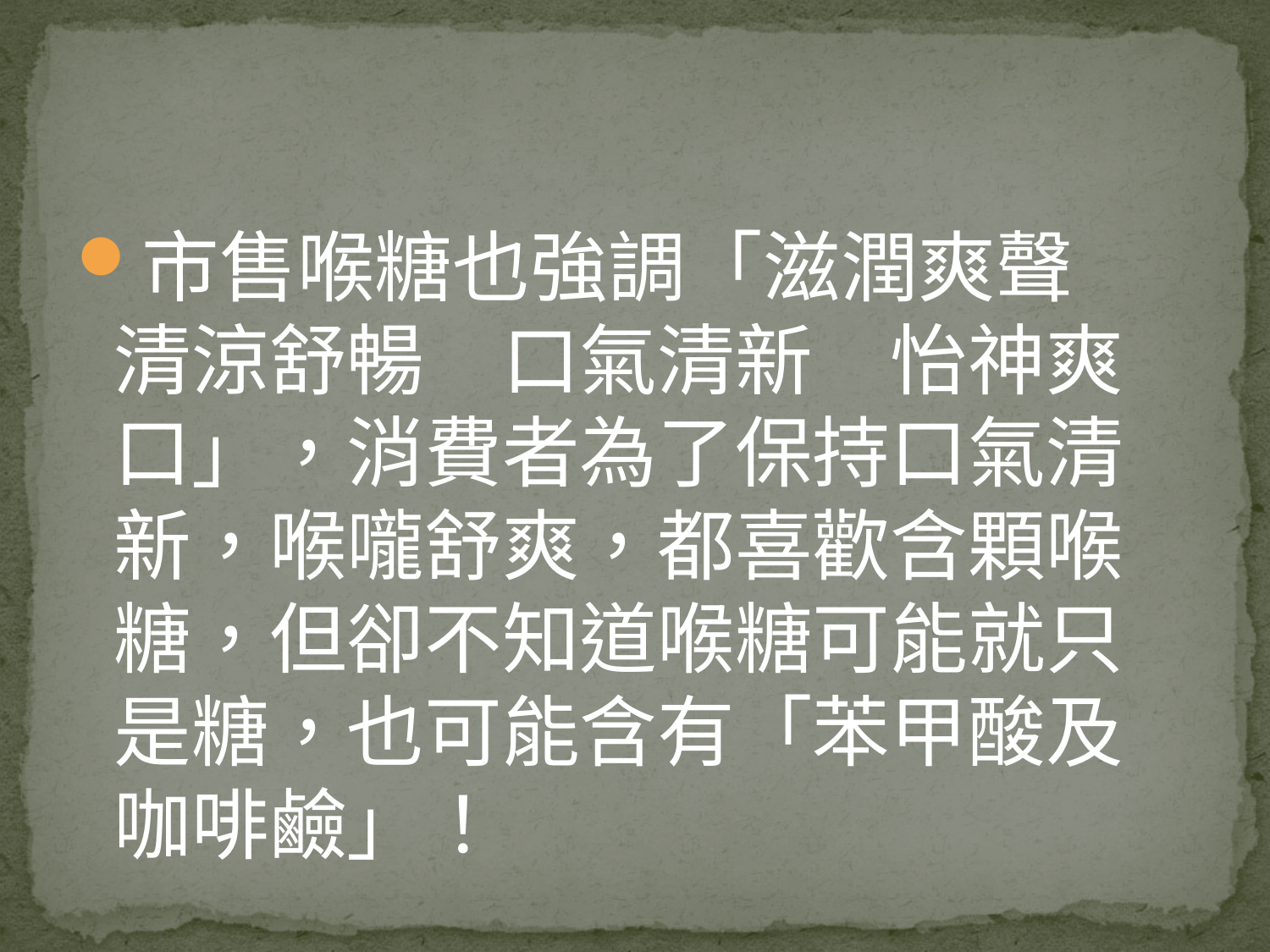

#
市售喉糖也強調「滋潤爽聲　清涼舒暢　口氣清新　怡神爽口」，消費者為了保持口氣清新，喉嚨舒爽，都喜歡含顆喉糖，但卻不知道喉糖可能就只是糖，也可能含有「苯甲酸及咖啡鹼」！